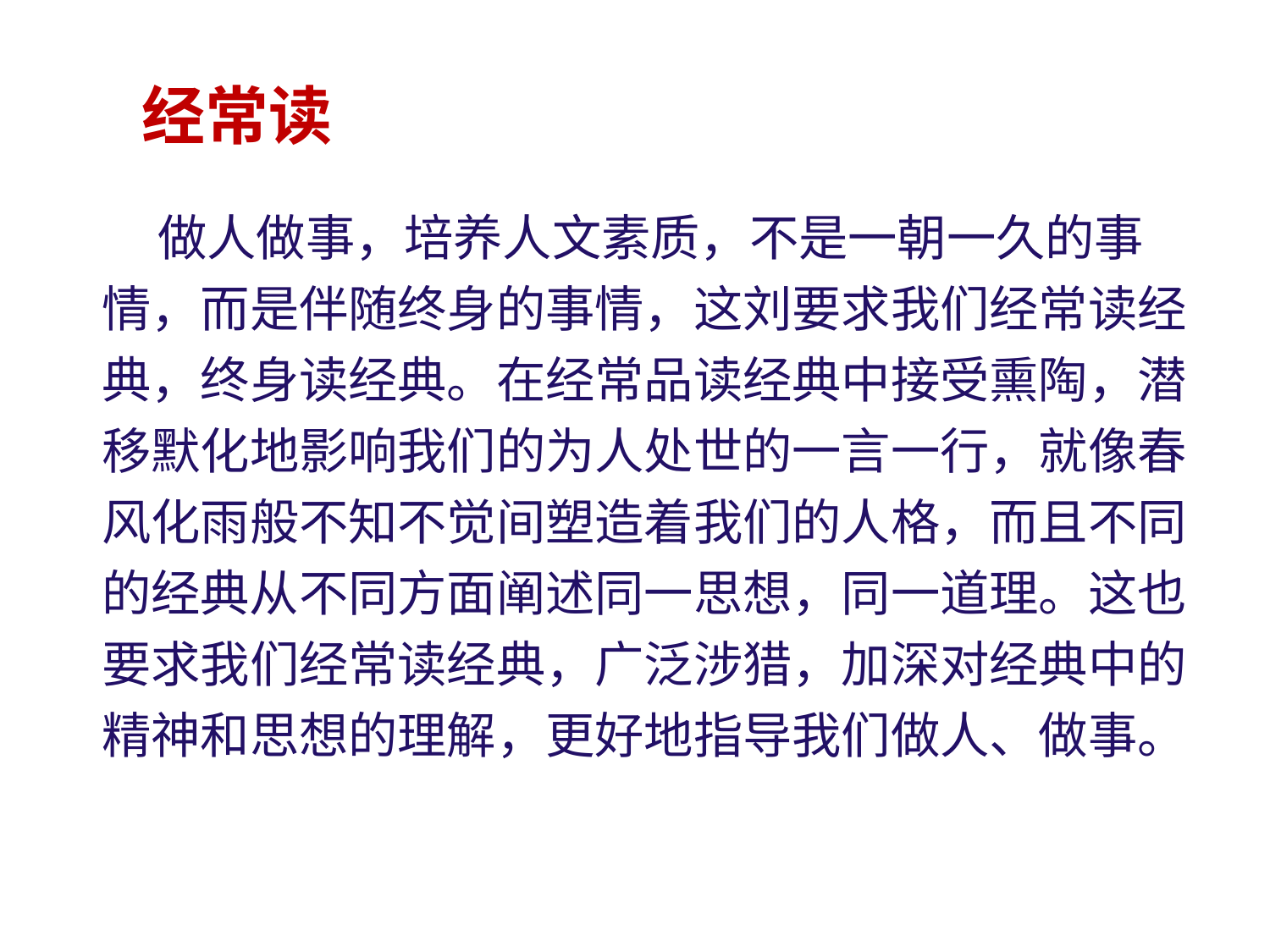

经常读
    做人做事，培养人文素质，不是一朝一久的事情，而是伴随终身的事情，这刘要求我们经常读经典，终身读经典。在经常品读经典中接受熏陶，潜移默化地影响我们的为人处世的一言一行，就像春风化雨般不知不觉间塑造着我们的人格，而且不同的经典从不同方面阐述同一思想，同一道理。这也要求我们经常读经典，广泛涉猎，加深对经典中的精神和思想的理解，更好地指导我们做人、做事。